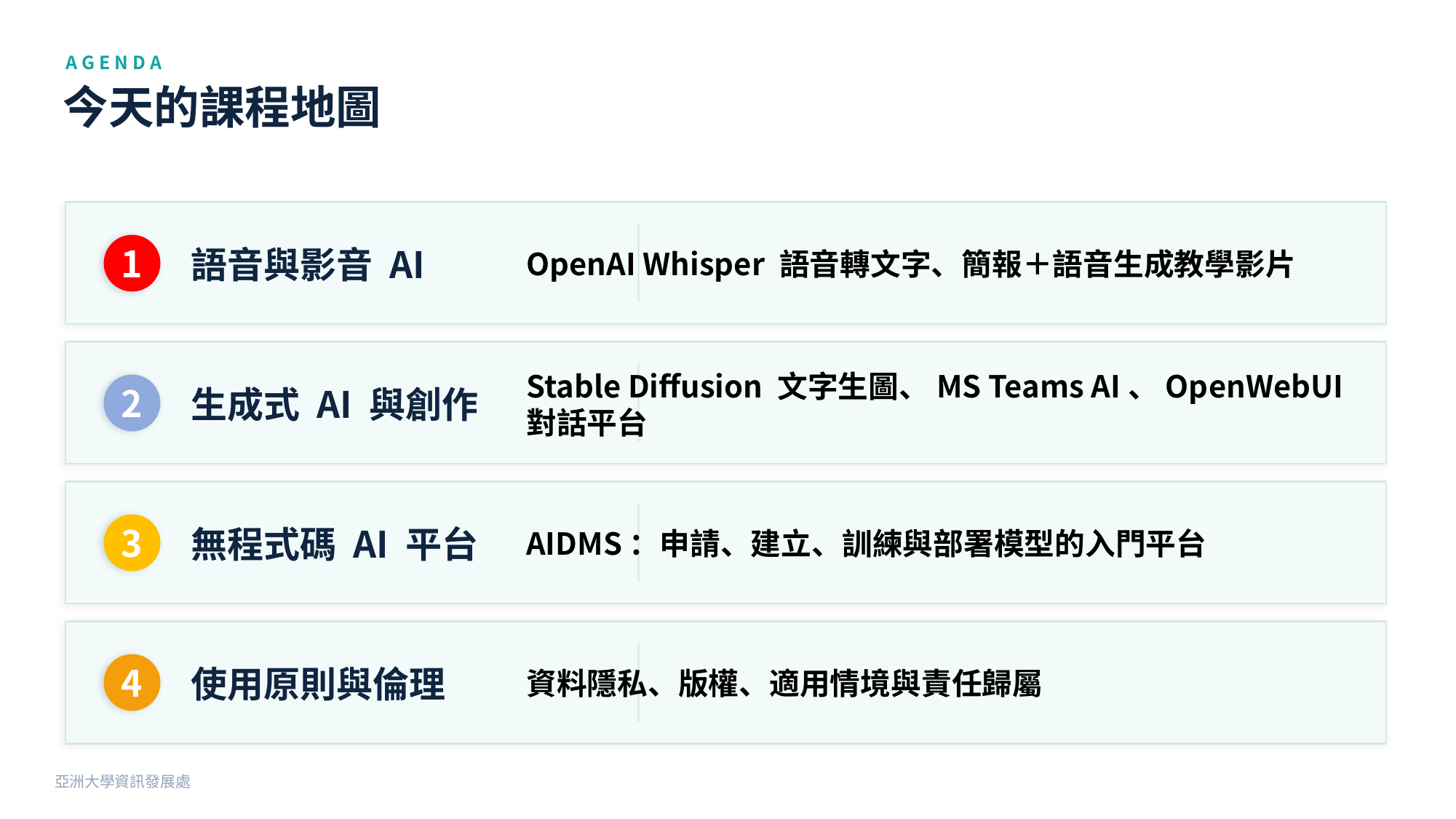

AGENDA
今天的課程地圖

語音與影音 AI
OpenAI Whisper 語音轉文字、簡報＋語音生成教學影片

1

生成式 AI 與創作
Stable Diffusion 文字生圖、MS Teams AI、OpenWebUI 對話平台

2

無程式碼 AI 平台
AIDMS：申請、建立、訓練與部署模型的入門平台

3

使用原則與倫理
資料隱私、版權、適用情境與責任歸屬

4
亞洲大學資訊發展處